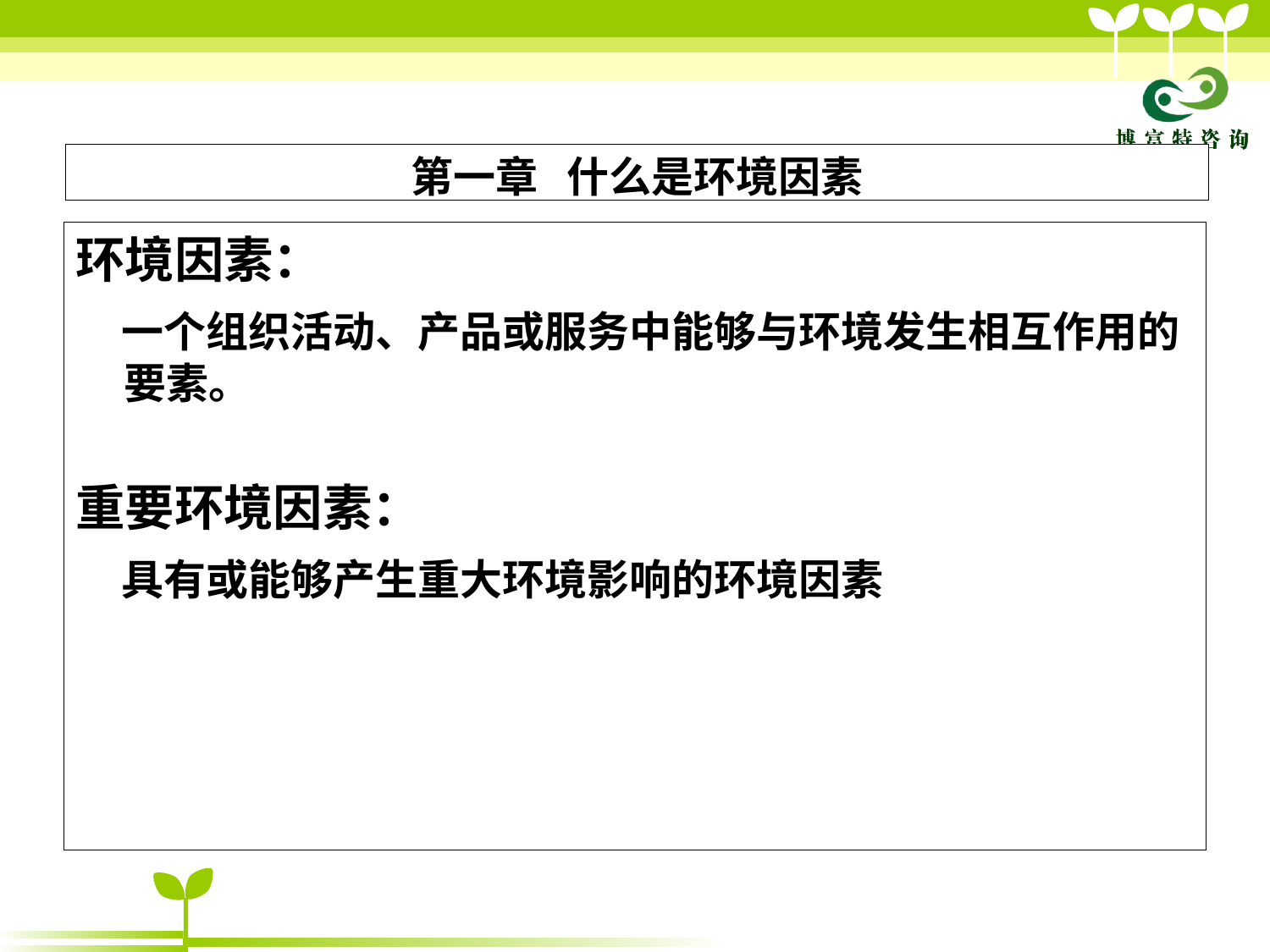

# 第一章   什么是环境因素
环境因素：
   一个组织活动、产品或服务中能够与环境发生相互作用的要素。

重要环境因素：
   具有或能够产生重大环境影响的环境因素